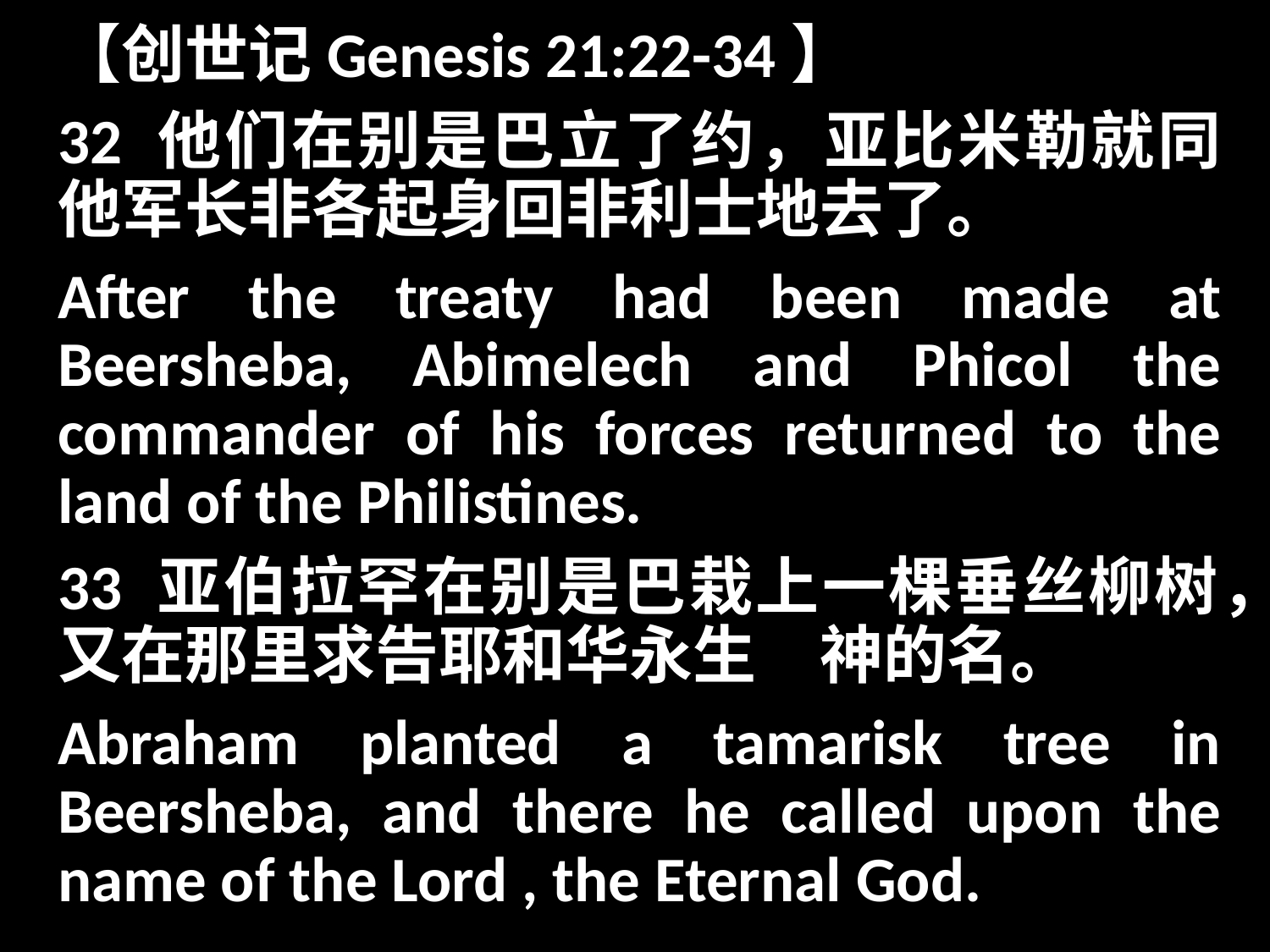

【创世记Genesis 21:22-34】
32 他们在别是巴立了约，亚比米勒就同他军长非各起身回非利士地去了。
After the treaty had been made at Beersheba, Abimelech and Phicol the commander of his forces returned to the land of the Philistines.
33 亚伯拉罕在别是巴栽上一棵垂丝柳树，又在那里求告耶和华永生　神的名。
Abraham planted a tamarisk tree in Beersheba, and there he called upon the name of the Lord , the Eternal God.